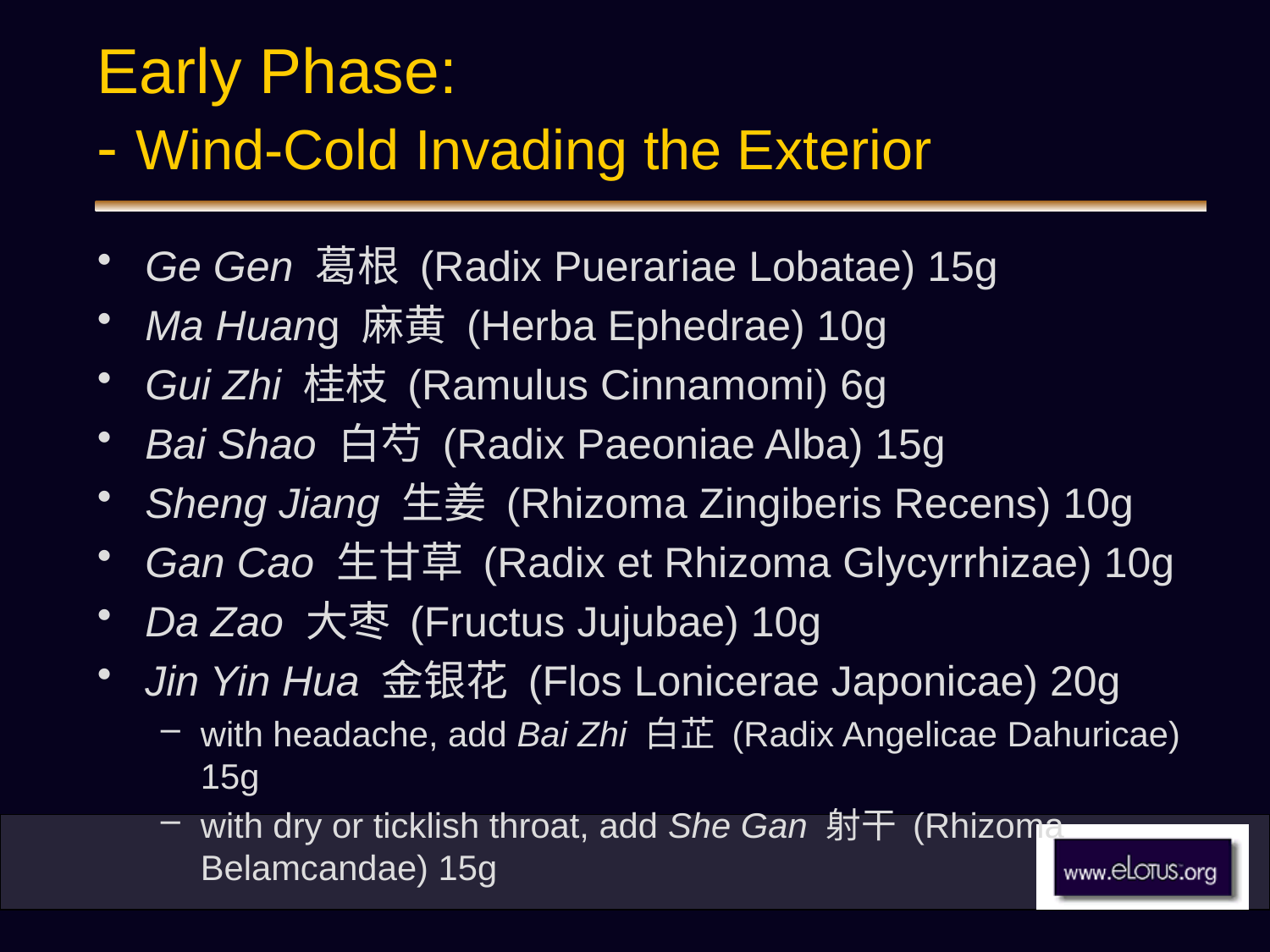

# Early Phase: - Wind-Cold Invading the Exterior
Ge Gen 葛根 (Radix Puerariae Lobatae) 15g
Ma Huang 麻黄 (Herba Ephedrae) 10g
Gui Zhi 桂枝 (Ramulus Cinnamomi) 6g
Bai Shao 白芍 (Radix Paeoniae Alba) 15g
Sheng Jiang 生姜 (Rhizoma Zingiberis Recens) 10g
Gan Cao 生甘草 (Radix et Rhizoma Glycyrrhizae) 10g
Da Zao 大枣 (Fructus Jujubae) 10g
Jin Yin Hua 金银花 (Flos Lonicerae Japonicae) 20g
with headache, add Bai Zhi 白芷 (Radix Angelicae Dahuricae) 15g
with dry or ticklish throat, add She Gan 射干 (Rhizoma Belamcandae) 15g